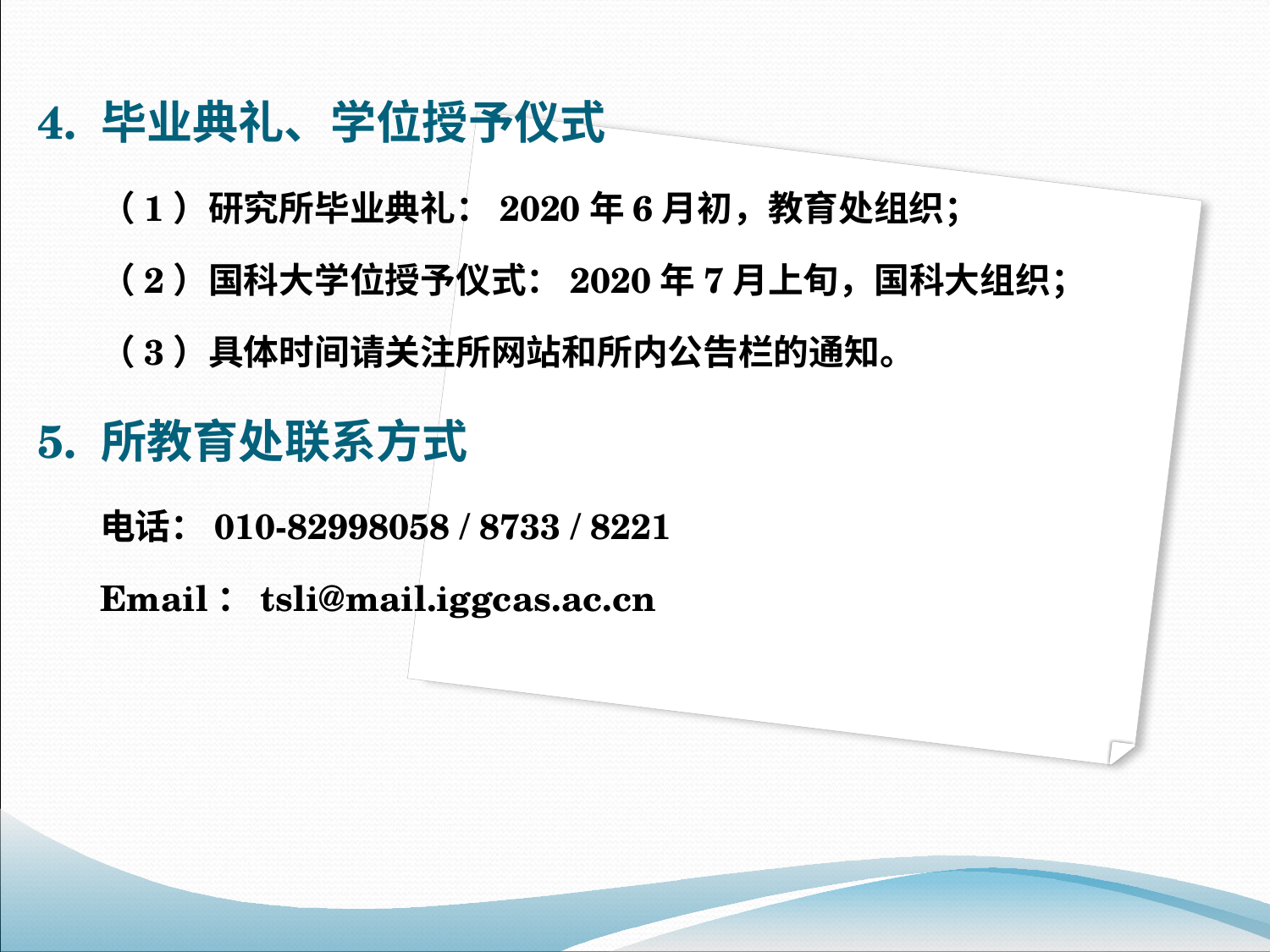

4. 毕业典礼、学位授予仪式
（1）研究所毕业典礼：2020年6月初，教育处组织；
（2）国科大学位授予仪式：2020年7月上旬，国科大组织；
（3）具体时间请关注所网站和所内公告栏的通知。
5. 所教育处联系方式
电话：010-82998058 / 8733 / 8221
Email：tsli@mail.iggcas.ac.cn